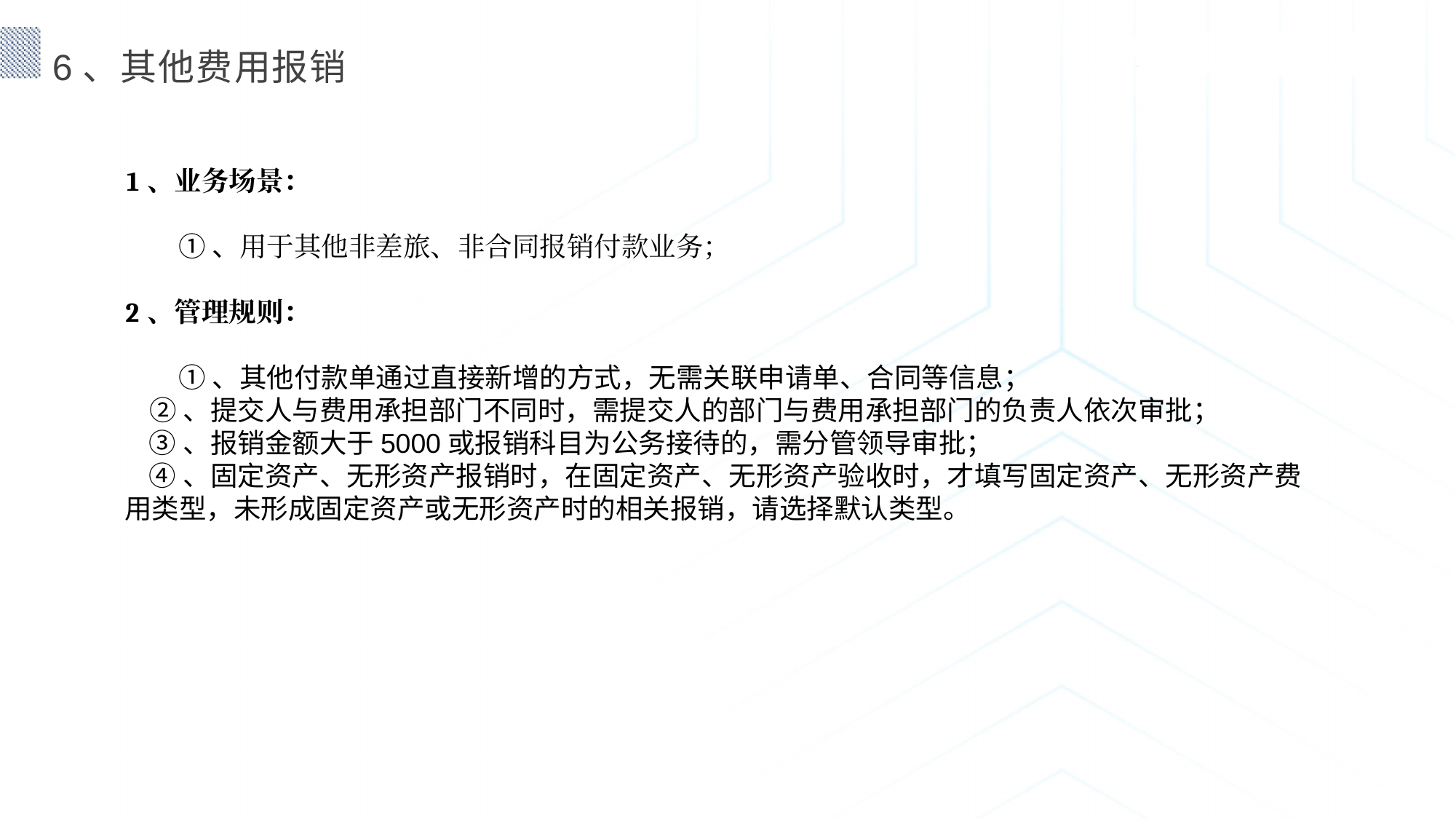

6、其他费用报销
1、业务场景：

         ①、用于其他非差旅、非合同报销付款业务；

2、管理规则：

         ①、其他付款单通过直接新增的方式，无需关联申请单、合同等信息；
    ②、提交人与费用承担部门不同时，需提交人的部门与费用承担部门的负责人依次审批；
    ③、报销金额大于5000或报销科目为公务接待的，需分管领导审批；
    ④、固定资产、无形资产报销时，在固定资产、无形资产验收时，才填写固定资产、无形资产费用类型，未形成固定资产或无形资产时的相关报销，请选择默认类型。